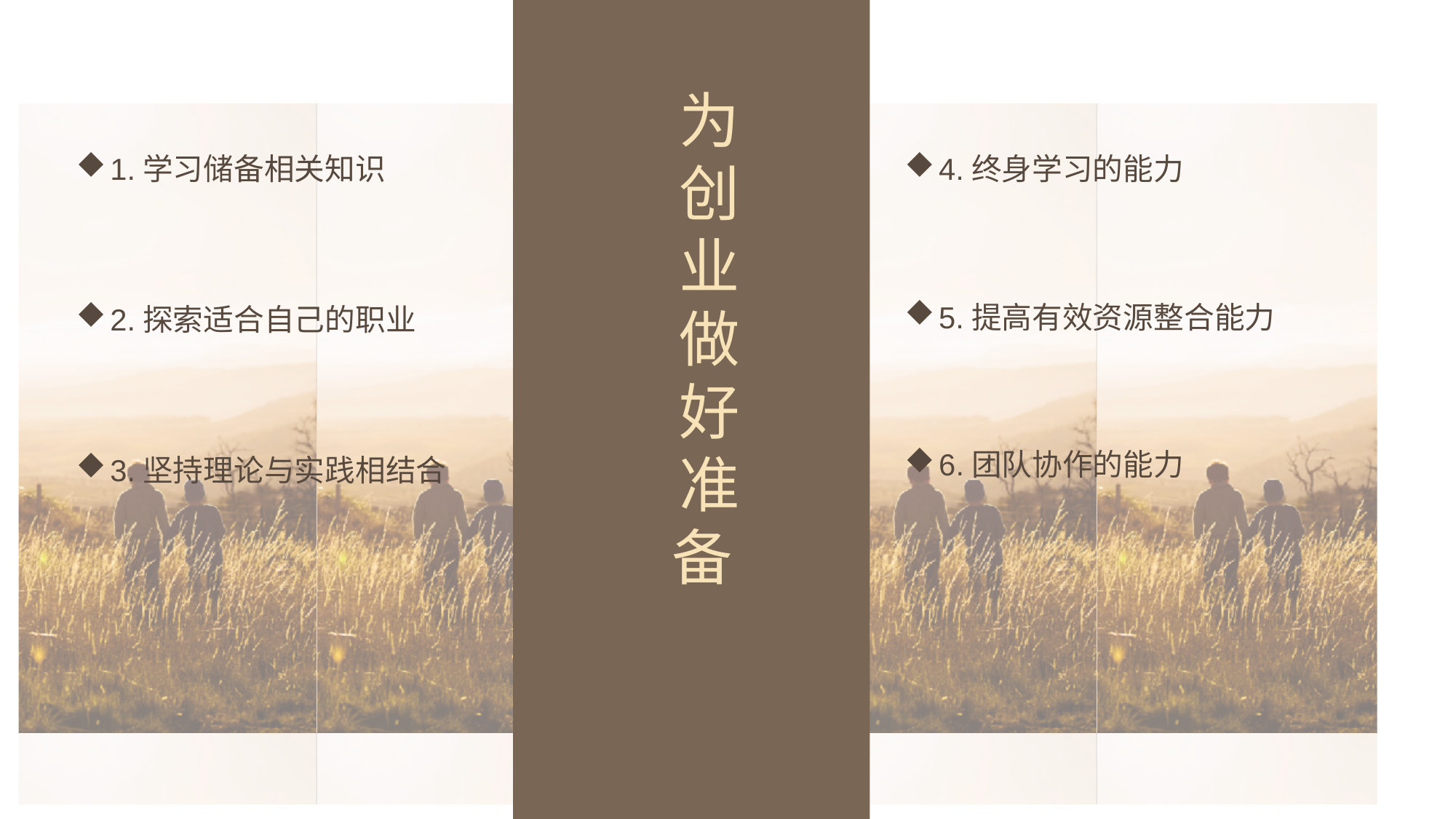

为创业做好准备

1.学习储备相关知识
4.终身学习的能力
5.提高有效资源整合能力
2.探索适合自己的职业
6.团队协作的能力
3.坚持理论与实践相结合